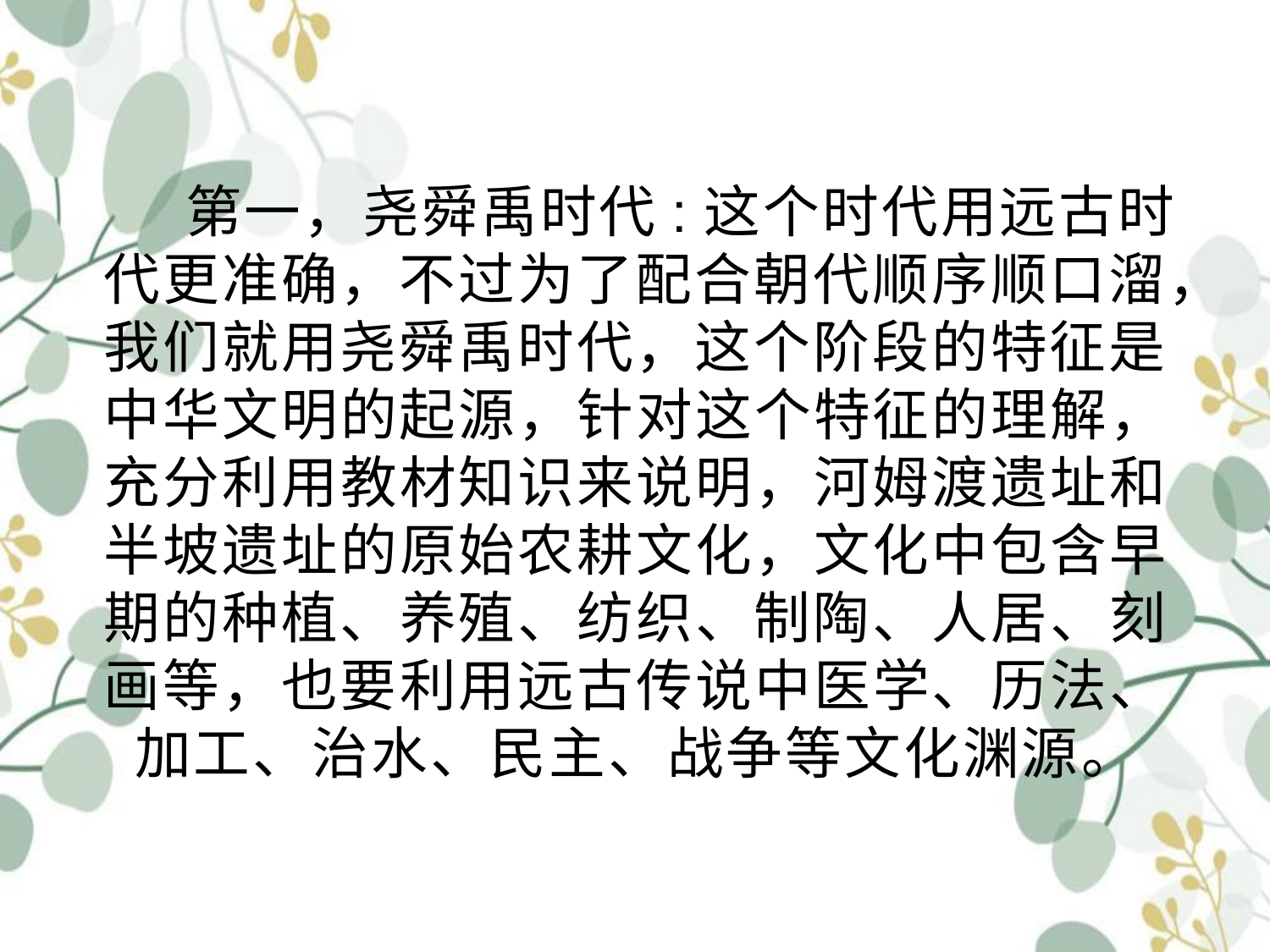

第一，尧舜禹时代:这个时代用远古时代更准确，不过为了配合朝代顺序顺口溜，我们就用尧舜禹时代，这个阶段的特征是中华文明的起源，针对这个特征的理解，充分利用教材知识来说明，河姆渡遗址和半坡遗址的原始农耕文化，文化中包含早期的种植、养殖、纺织、制陶、人居、刻画等，也要利用远古传说中医学、历法、加工、治水、民主、战争等文化渊源。